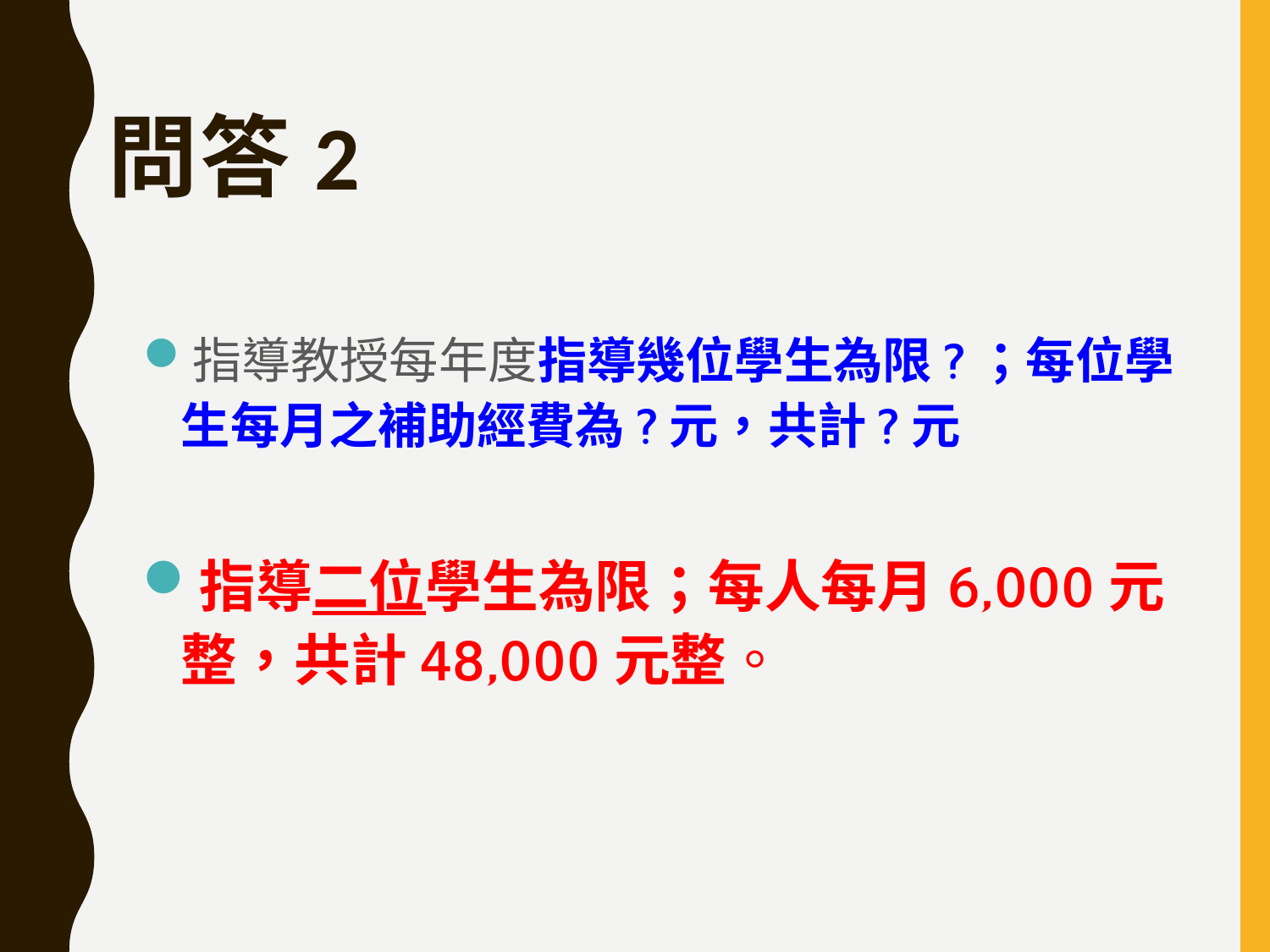

# 問答2
指導教授每年度指導幾位學生為限?；每位學生每月之補助經費為?元，共計?元

指導二位學生為限；每人每月6,000元整，共計48,000元整。